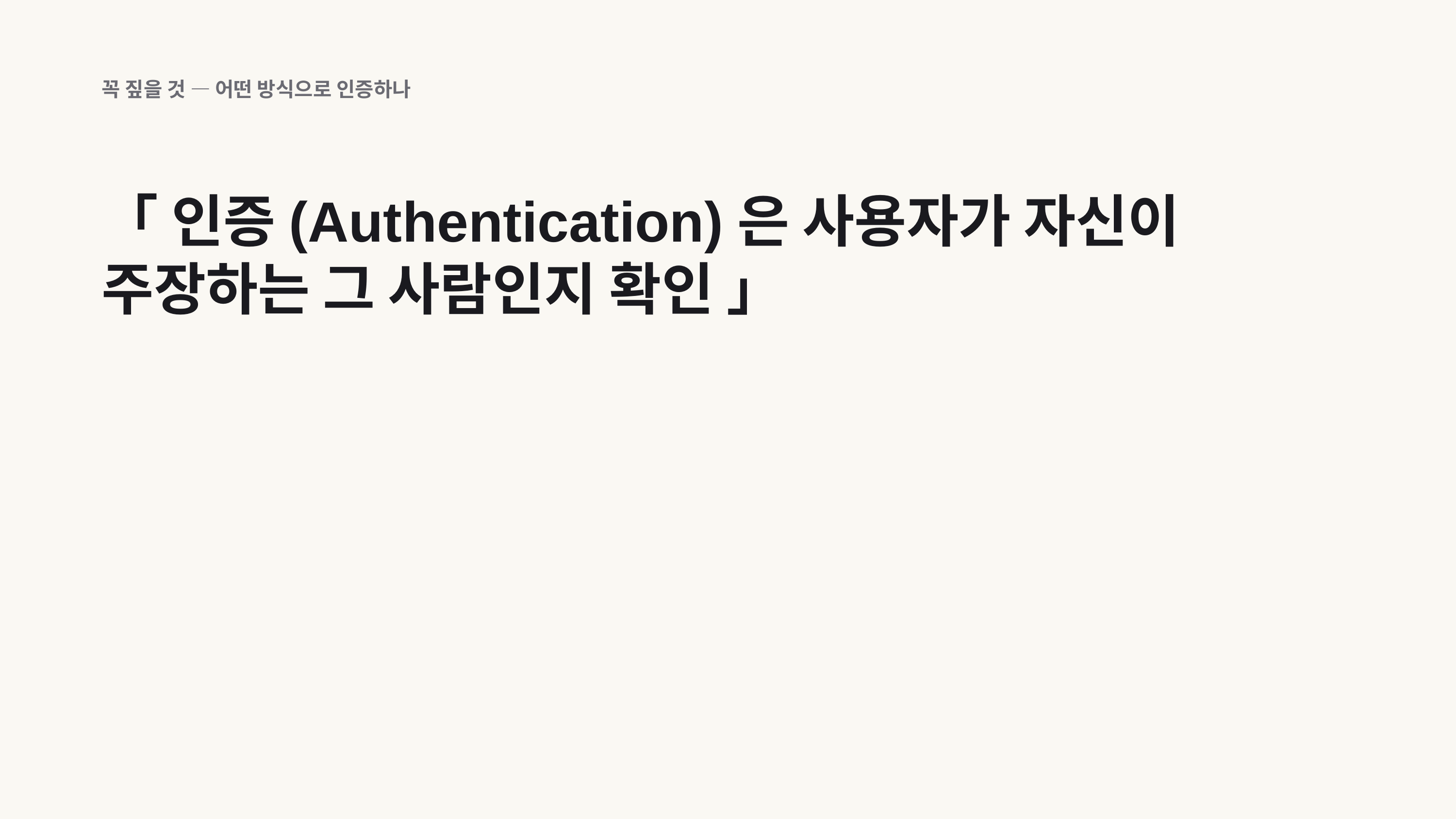

꼭 짚을 것 — 어떤 방식으로 인증하나
「 인증(Authentication)은 사용자가 자신이 주장하는 그 사람인지 확인 」